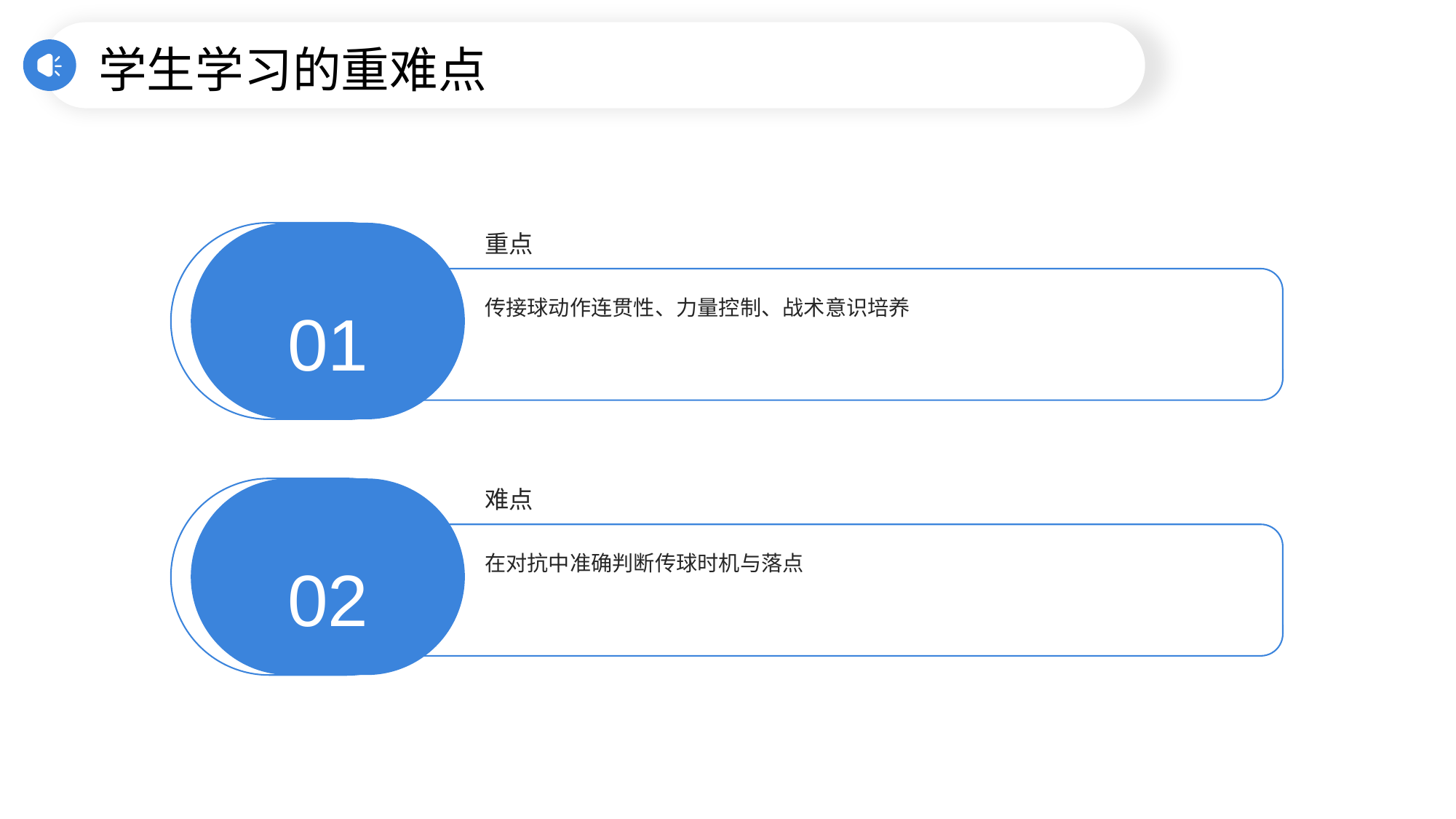

学生学习的重难点

重点

01

传接球动作连贯性、力量控制、战术意识培养
难点

02

在对抗中准确判断传球时机与落点